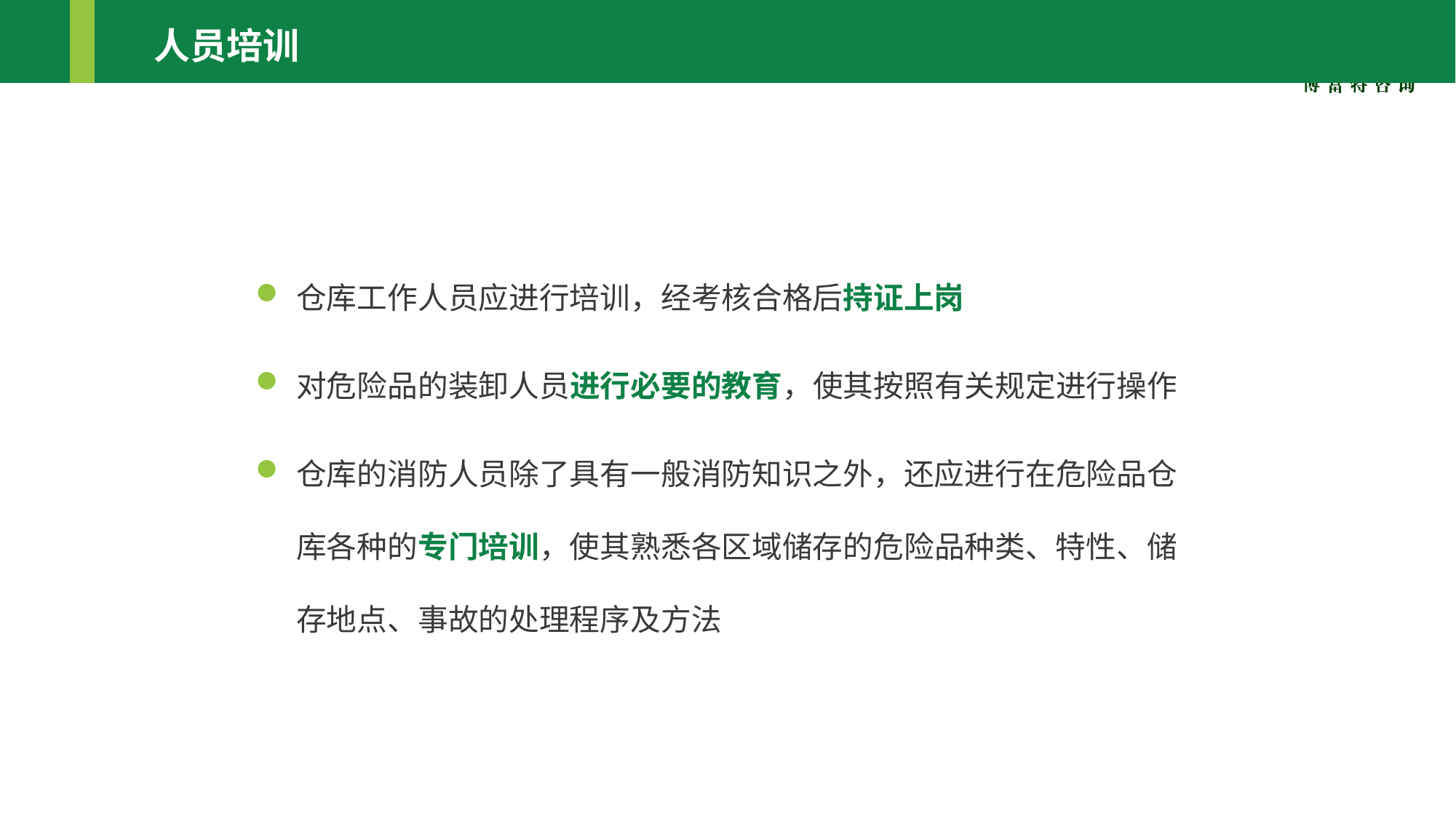

人员培训
仓库工作人员应进行培训，经考核合格后持证上岗
对危险品的装卸人员进行必要的教育，使其按照有关规定进行操作
仓库的消防人员除了具有一般消防知识之外，还应进行在危险品仓库各种的专门培训，使其熟悉各区域储存的危险品种类、特性、储存地点、事故的处理程序及方法